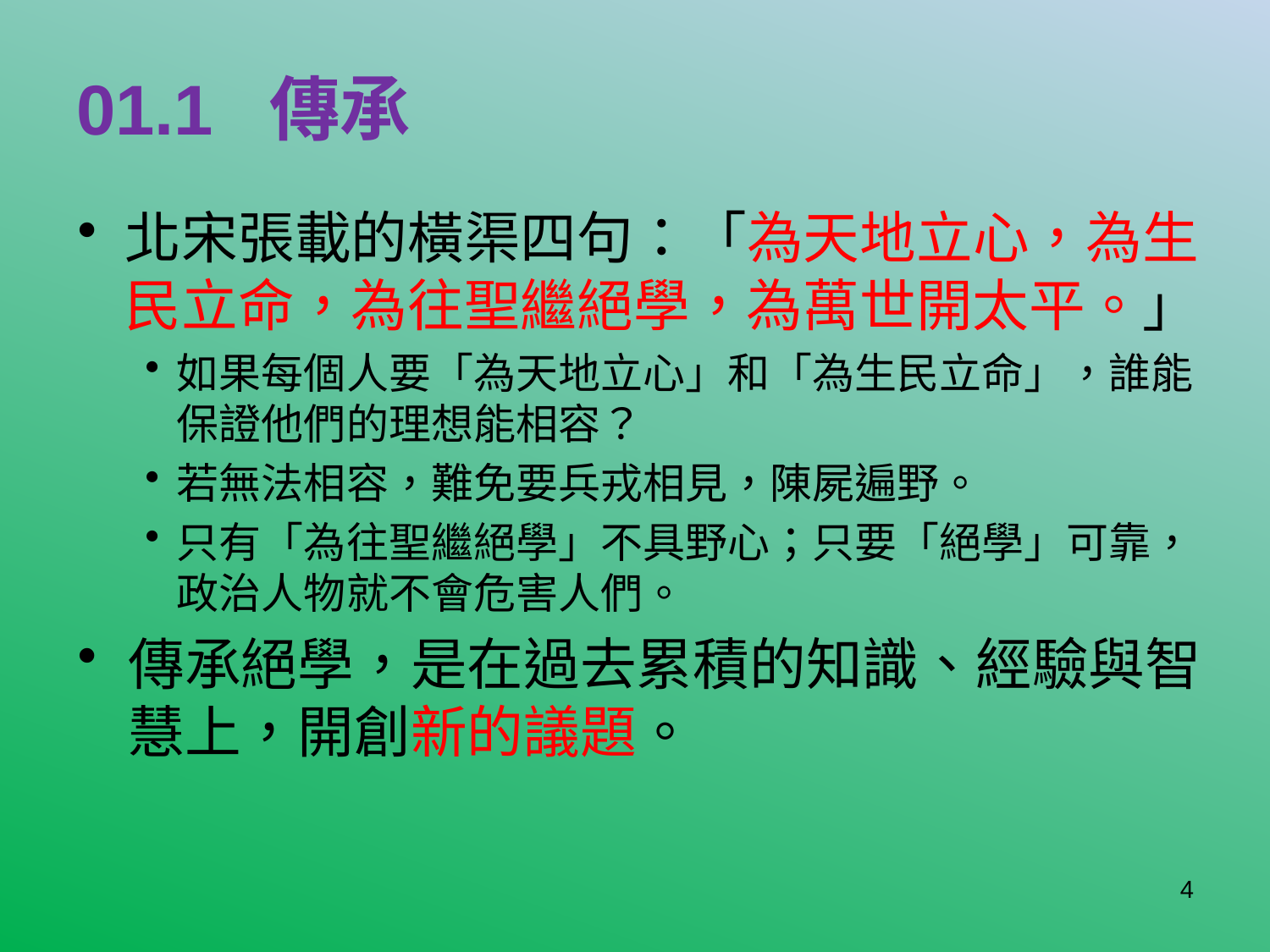

# 01.1  傳承
北宋張載的橫渠四句：「為天地立心，為生民立命，為往聖繼絕學，為萬世開太平。」
如果每個人要「為天地立心」和「為生民立命」，誰能保證他們的理想能相容？
若無法相容，難免要兵戎相見，陳屍遍野。
只有「為往聖繼絕學」不具野心；只要「絕學」可靠，政治人物就不會危害人們。
傳承絕學，是在過去累積的知識、經驗與智慧上，開創新的議題。
4